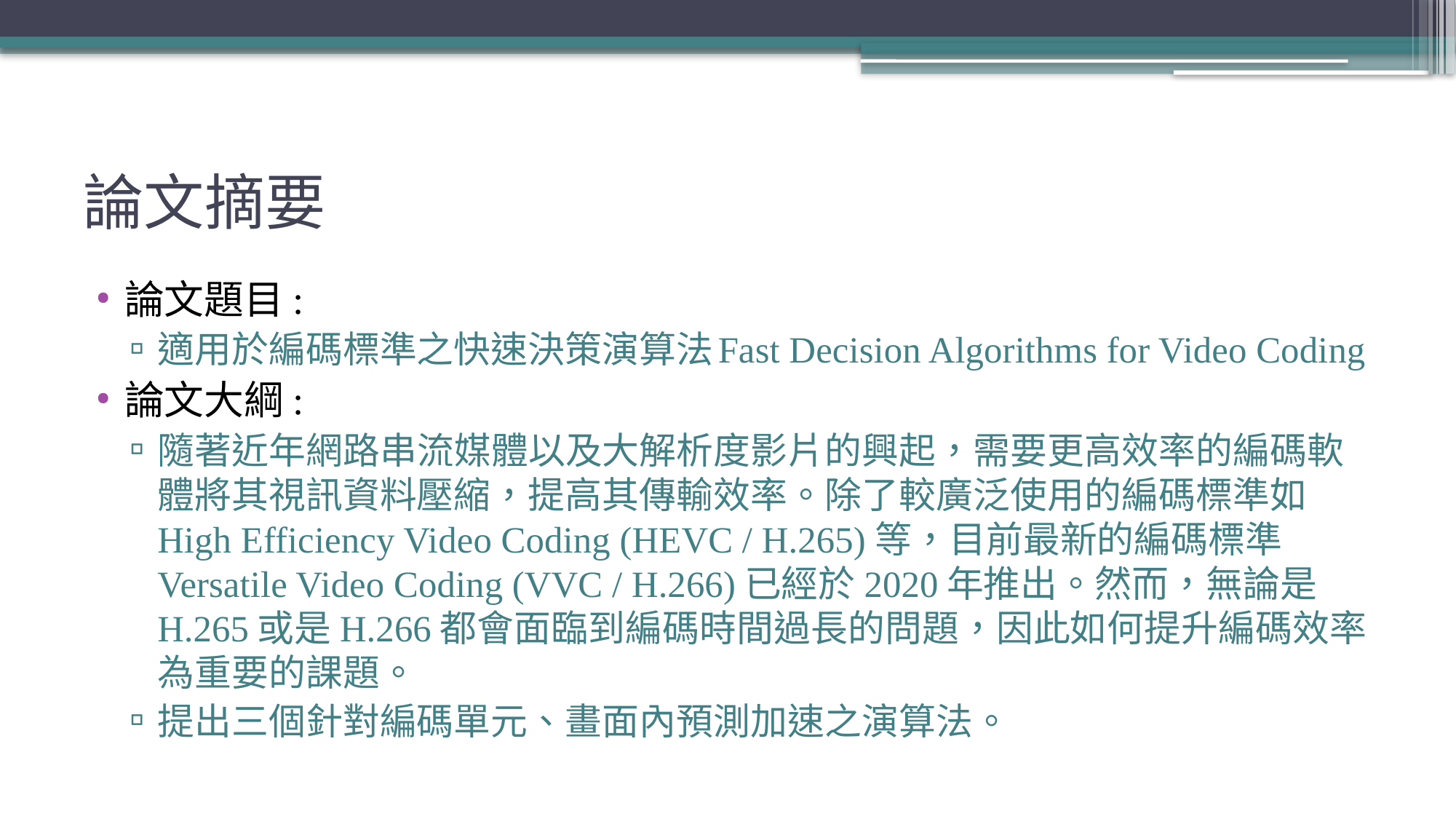

# 論文摘要
論文題目:
適用於編碼標準之快速決策演算法 Fast Decision Algorithms for Video Coding
論文大綱:
隨著近年網路串流媒體以及大解析度影片的興起，需要更高效率的編碼軟體將其視訊資料壓縮，提高其傳輸效率。除了較廣泛使用的編碼標準如High Efficiency Video Coding (HEVC / H.265)等，目前最新的編碼標準Versatile Video Coding (VVC / H.266)已經於2020年推出。然而，無論是H.265或是H.266都會面臨到編碼時間過長的問題，因此如何提升編碼效率為重要的課題。
提出三個針對編碼單元、畫面內預測加速之演算法。